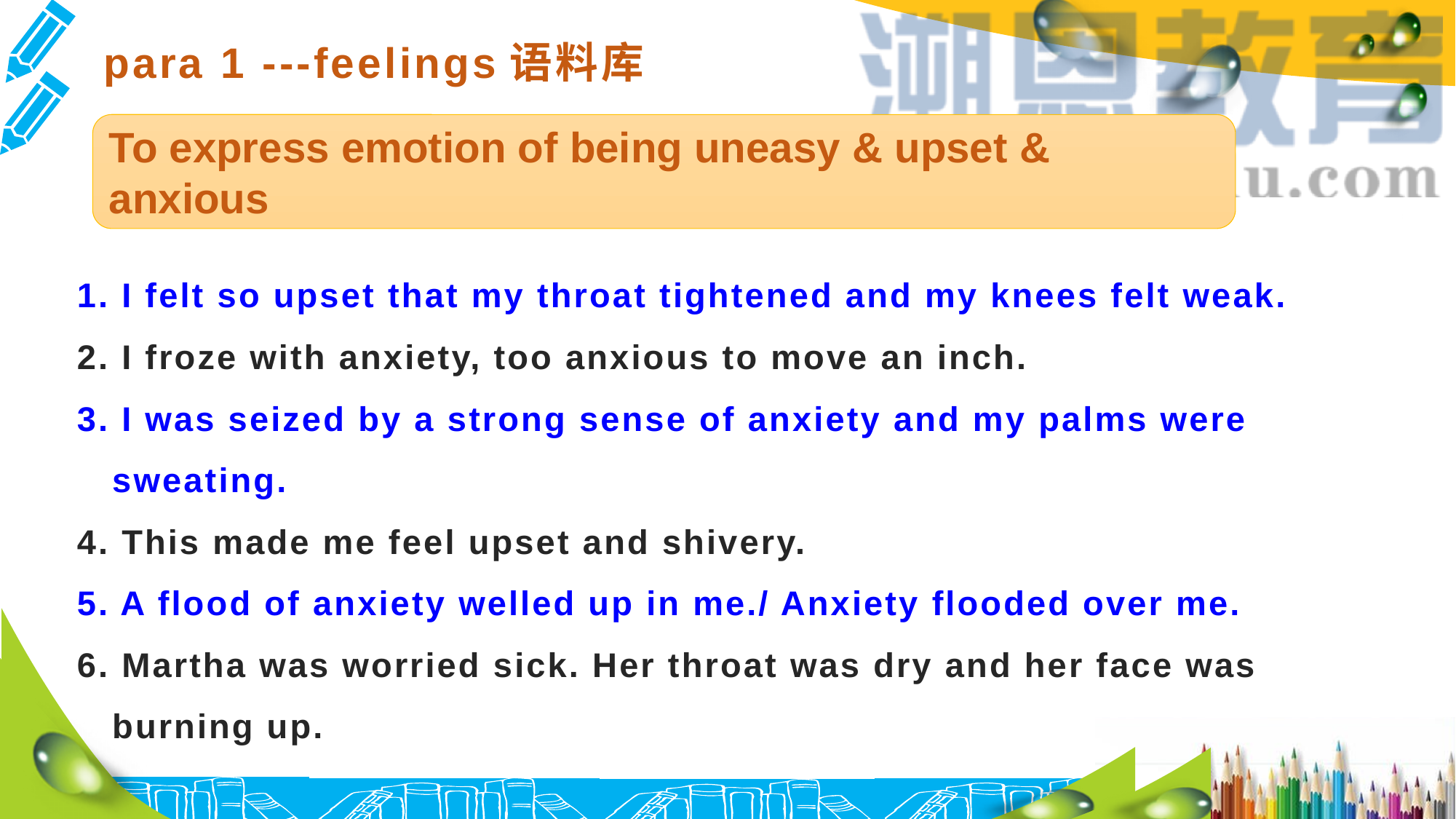

para 1 ---feelings语料库
To express emotion of being uneasy & upset & anxious
1. I felt so upset that my throat tightened and my knees felt weak.
2. I froze with anxiety, too anxious to move an inch.
3. I was seized by a strong sense of anxiety and my palms were
   sweating.
4. This made me feel upset and shivery.
5. A flood of anxiety welled up in me./ Anxiety flooded over me.
6. Martha was worried sick. Her throat was dry and her face was
   burning up.